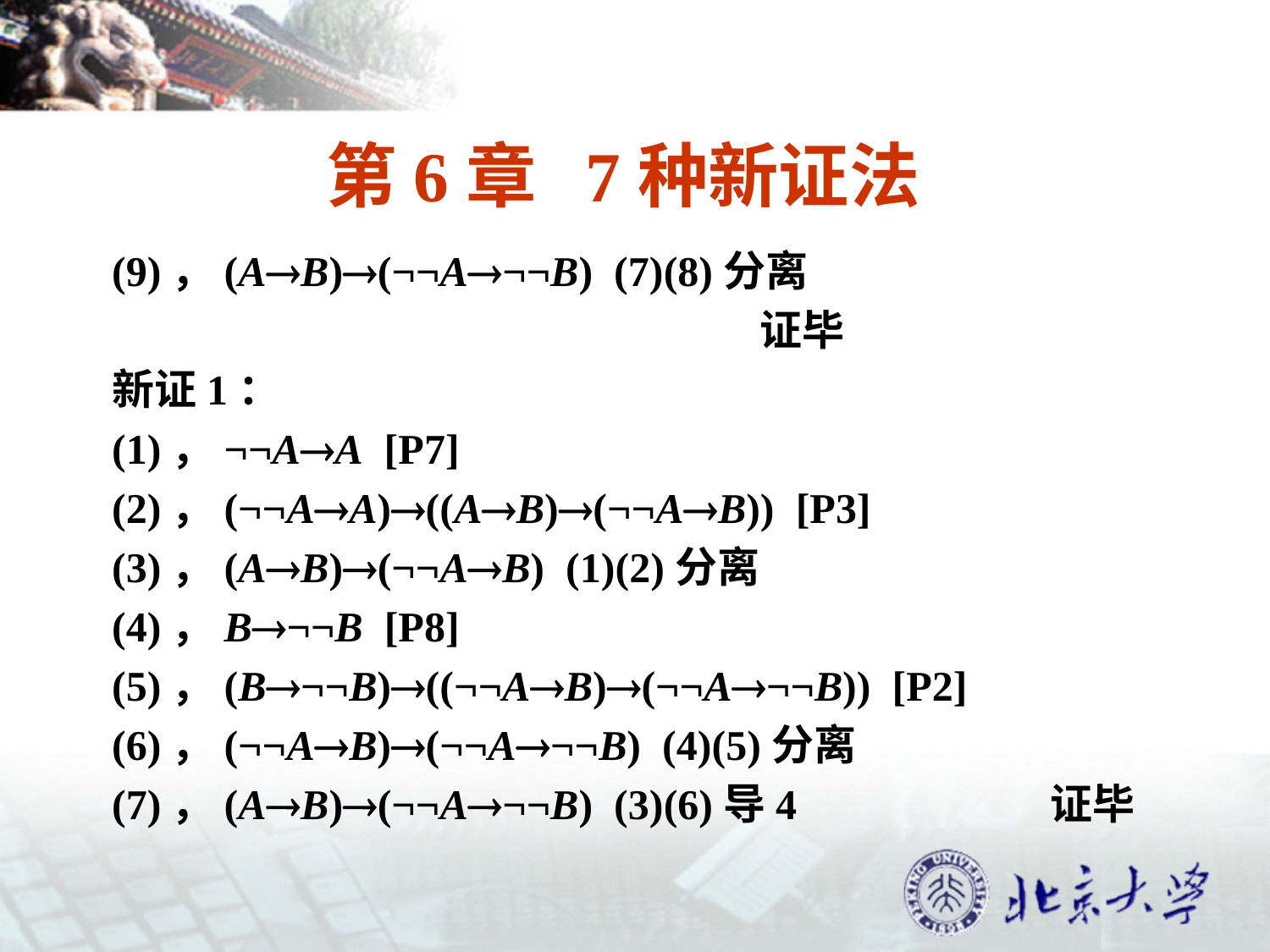

# 第6章  7种新证法
(9)，(A→B)→(¬¬A→¬¬B)  (7)(8)分离
                                                                   证毕
新证1：
(1)，¬¬A→A  [P7]
(2)，(¬¬A→A)→((A→B)→(¬¬A→B))  [P3]
(3)，(A→B)→(¬¬A→B)  (1)(2)分离
(4)，B→¬¬B  [P8]
(5)，(B→¬¬B)→((¬¬A→B)→(¬¬A→¬¬B))  [P2]
(6)，(¬¬A→B)→(¬¬A→¬¬B)  (4)(5)分离
(7)，(A→B)→(¬¬A→¬¬B)  (3)(6)导4                       证毕